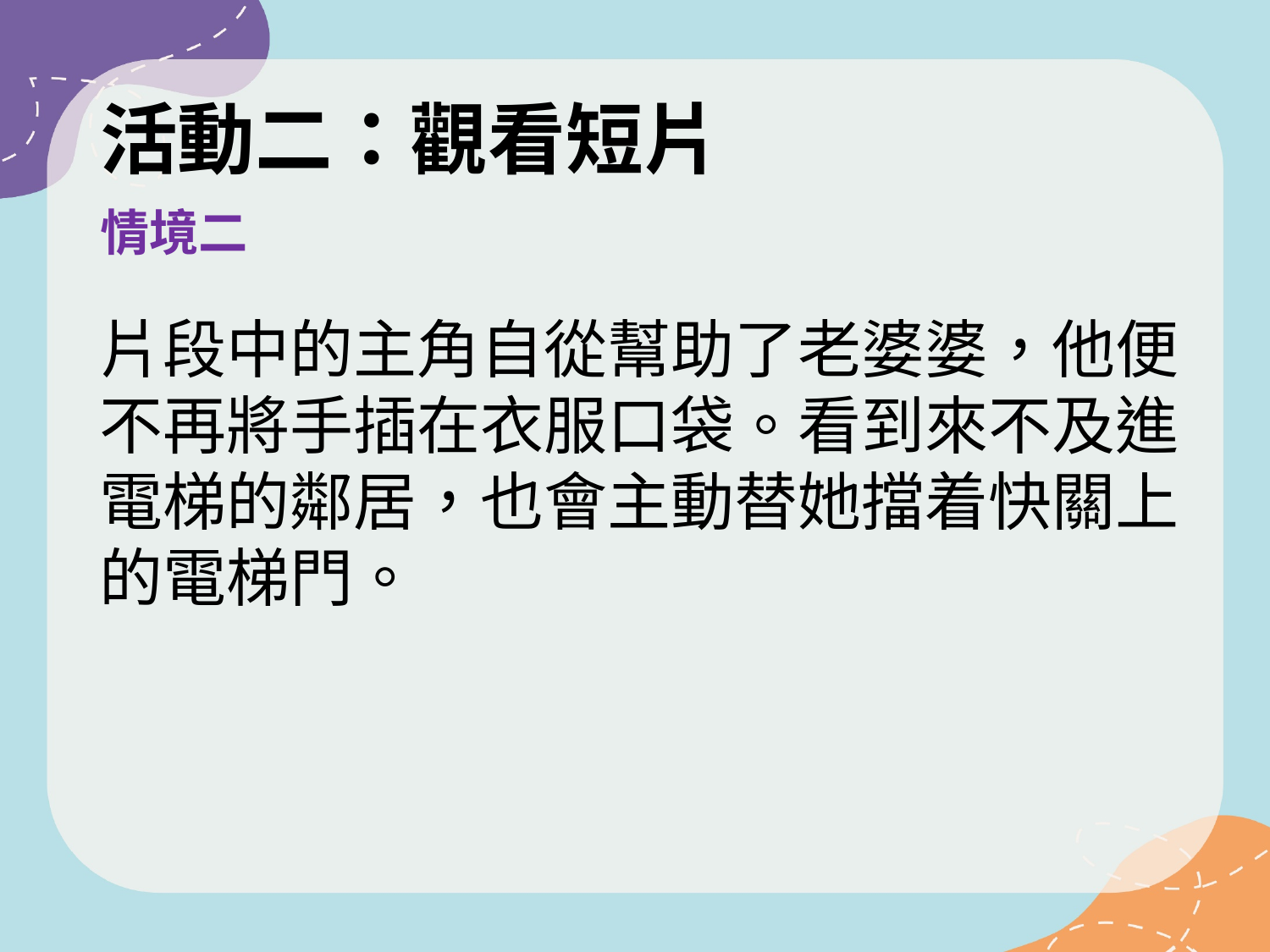

# 活動二：觀看短片
情境二

片段中的主角自從幫助了老婆婆，他便不再將手插在衣服口袋。看到來不及進電梯的鄰居，也會主動替她擋着快關上的電梯門。